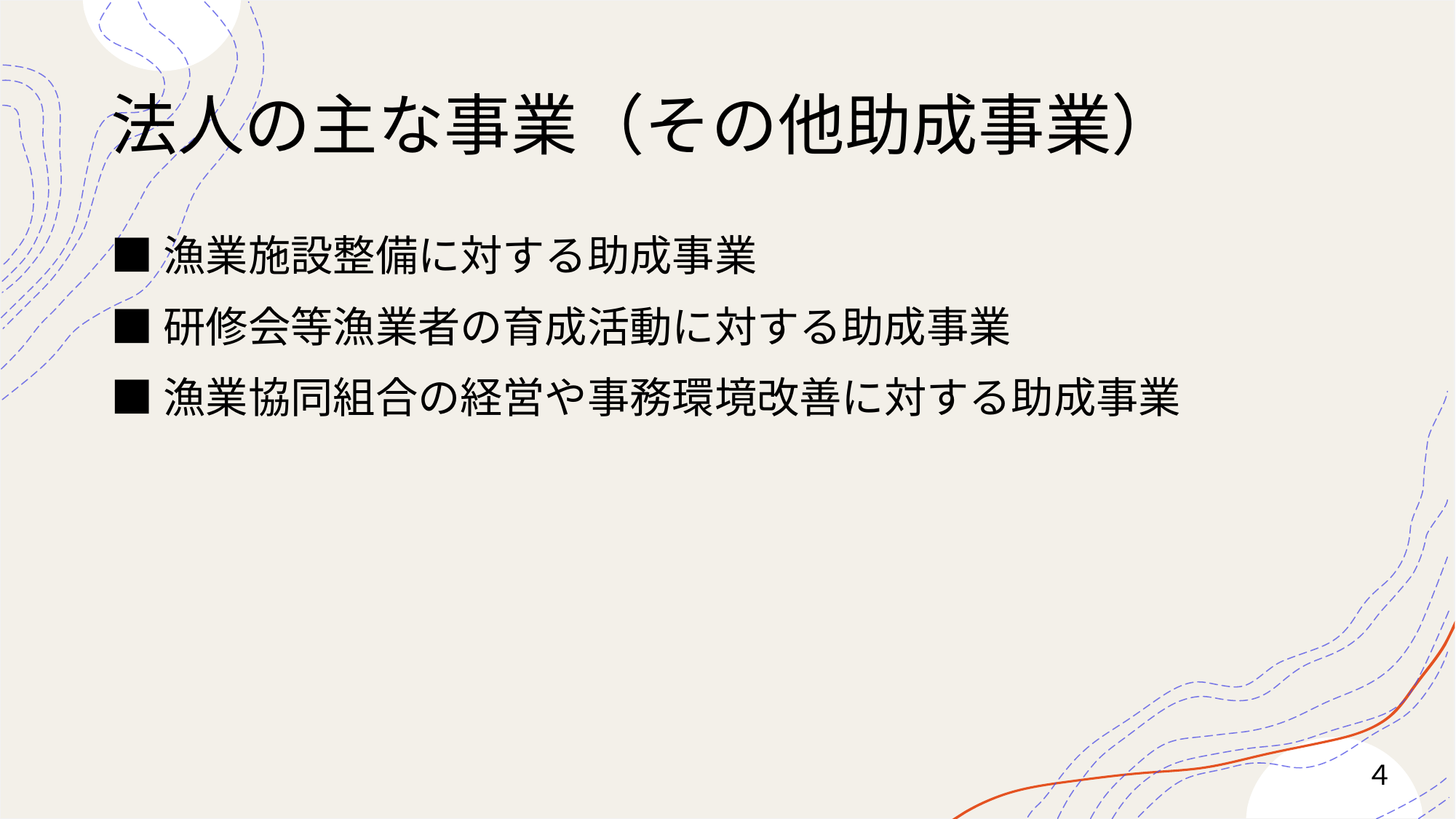

# 法人の主な事業（その他助成事業）
■漁業施設整備に対する助成事業
■研修会等漁業者の育成活動に対する助成事業
■漁業協同組合の経営や事務環境改善に対する助成事業
４